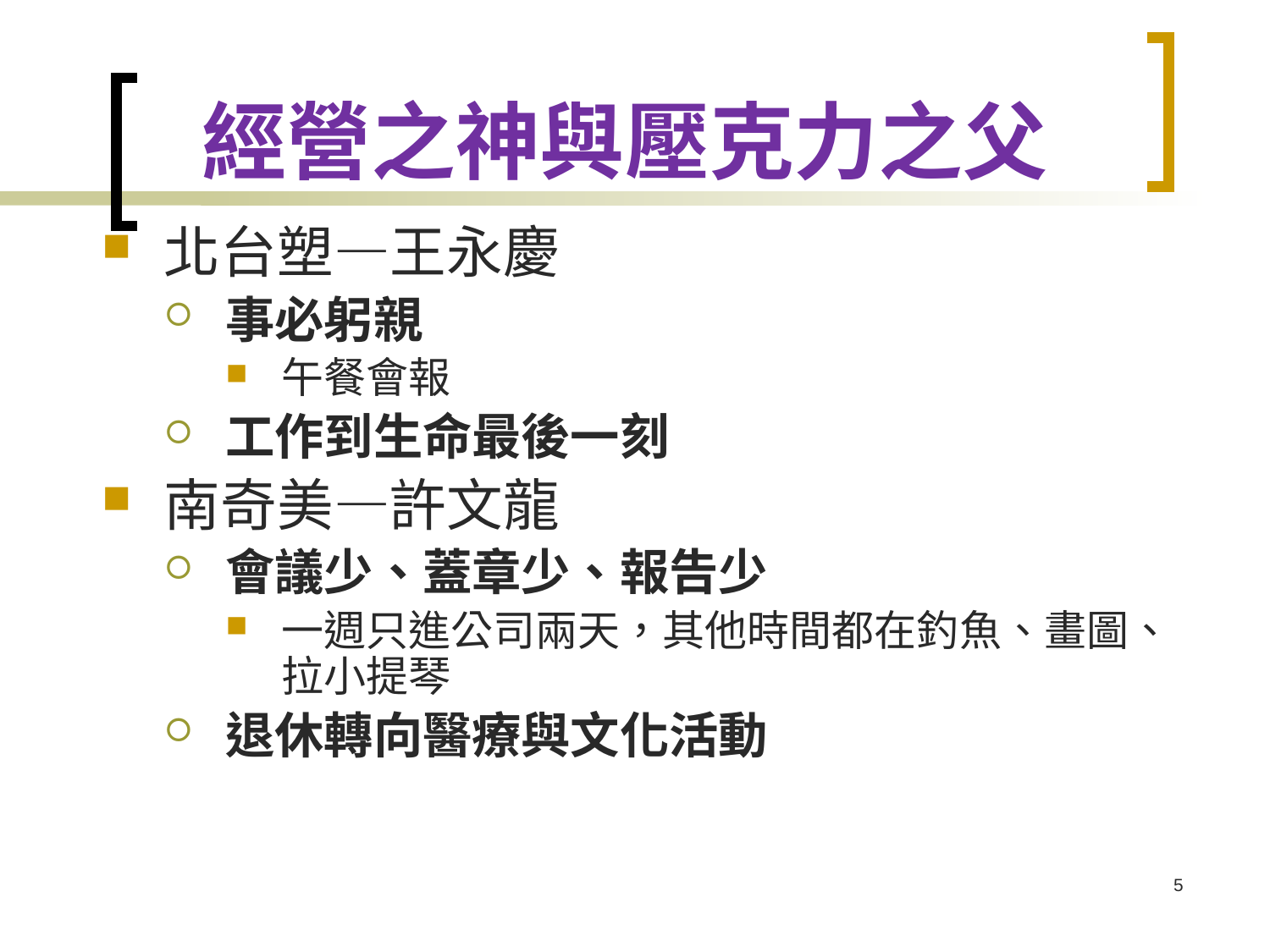

# 經營之神與壓克力之父
北台塑—王永慶
事必躬親
午餐會報
工作到生命最後一刻
南奇美—許文龍
會議少、蓋章少、報告少
一週只進公司兩天，其他時間都在釣魚、畫圖、拉小提琴
退休轉向醫療與文化活動

5